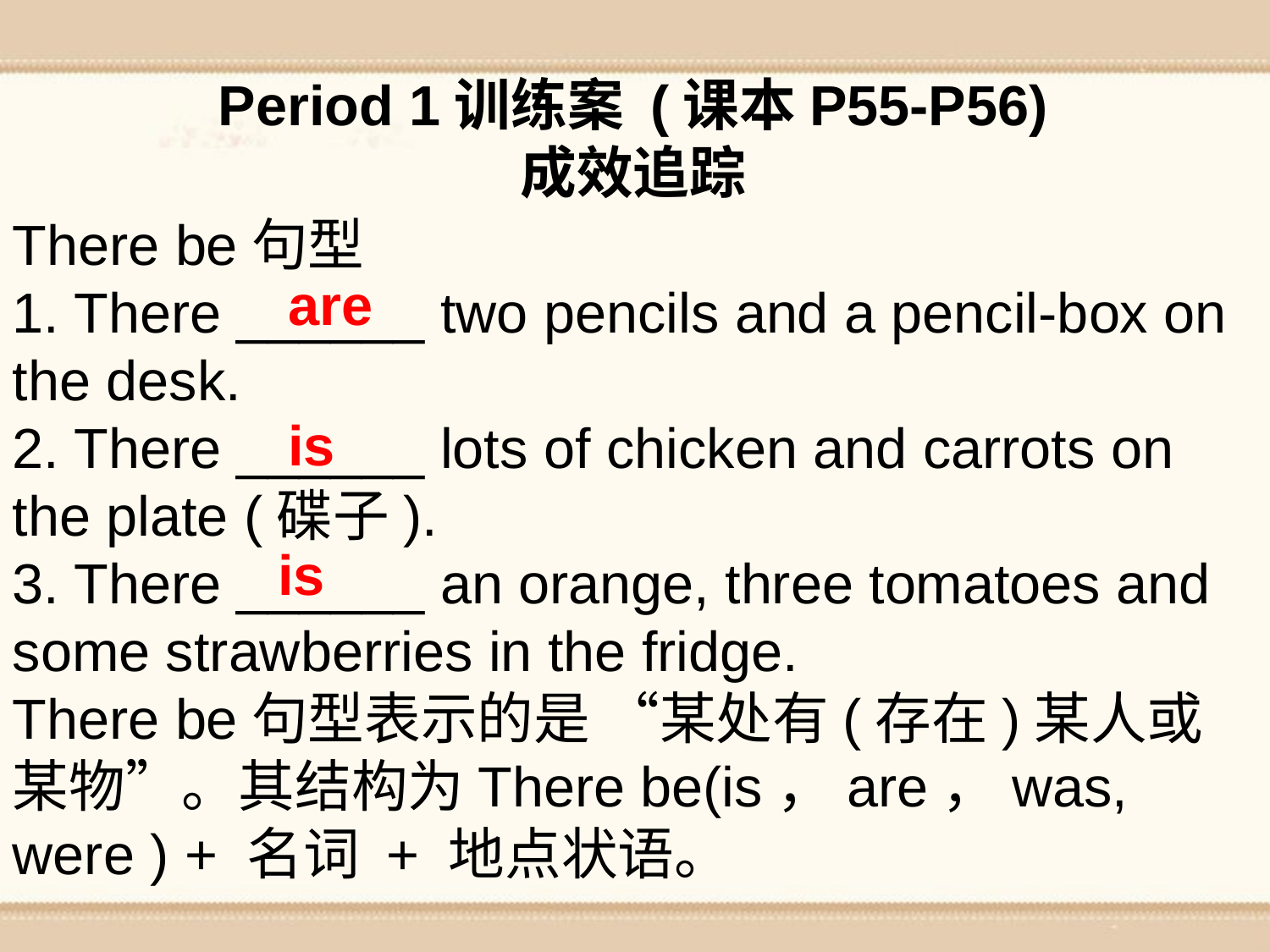

Period 1训练案 (课本P55-P56)
成效追踪
There be句型
1. There ______ two pencils and a pencil-box on the desk.
2. There ______ lots of chicken and carrots on the plate (碟子).
3. There ______ an orange, three tomatoes and some strawberries in the fridge.
There be句型表示的是 “某处有(存在)某人或某物”。其结构为There be(is，are，was, were ) + 名词 + 地点状语。
are
is
is